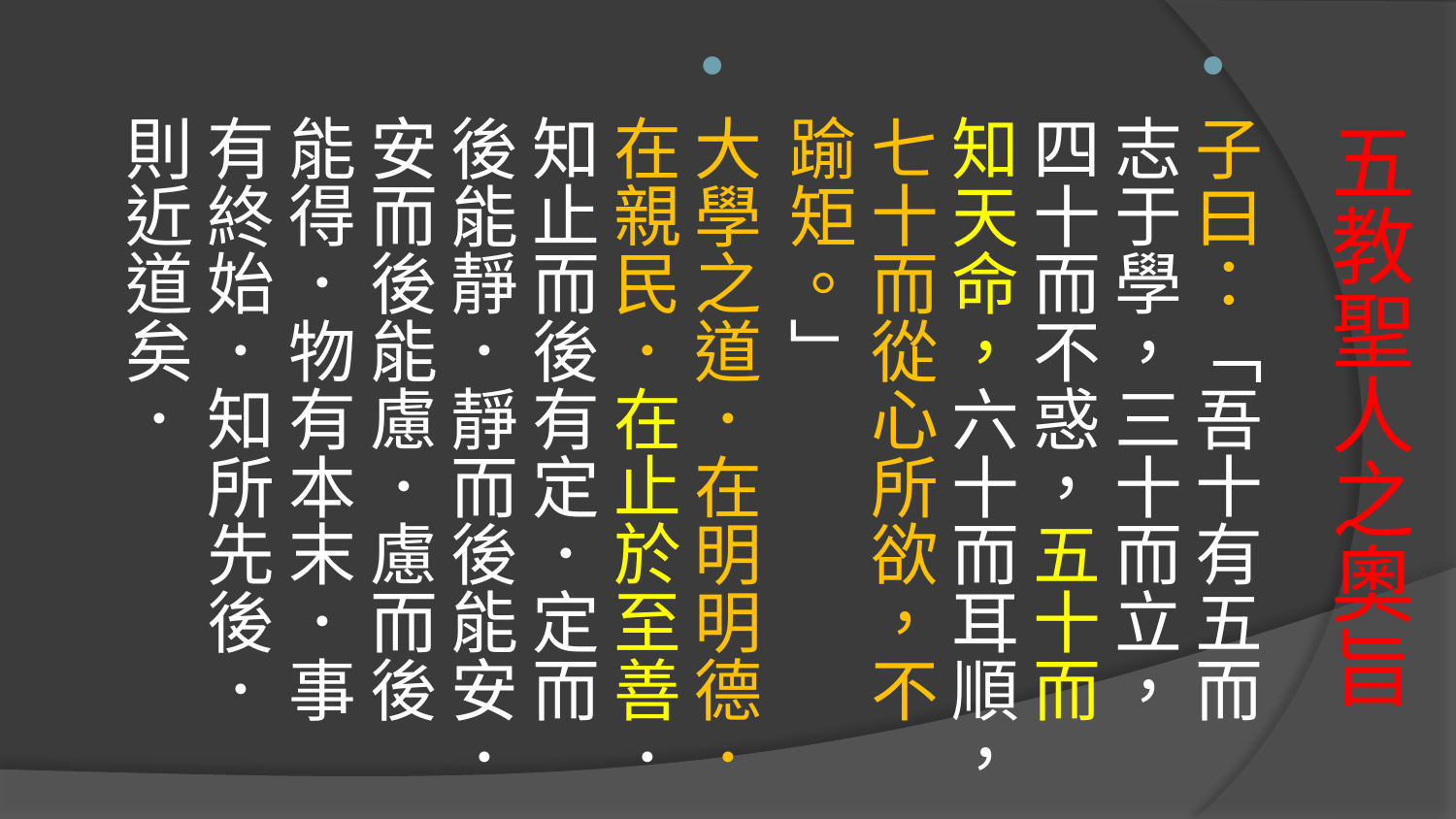

子曰：「吾十有五而志于學，三十而立，四十而不惑，五十而知天命，六十而耳順，七十而從心所欲，不踰矩。」
大學之道．在明明德．在親民．在止於至善．知止而後有定．定而後能靜．靜而後能安．安而後能慮．慮而後能得．物有本末．事有終始．知所先後．則近道矣．
# 五教聖人之奧旨